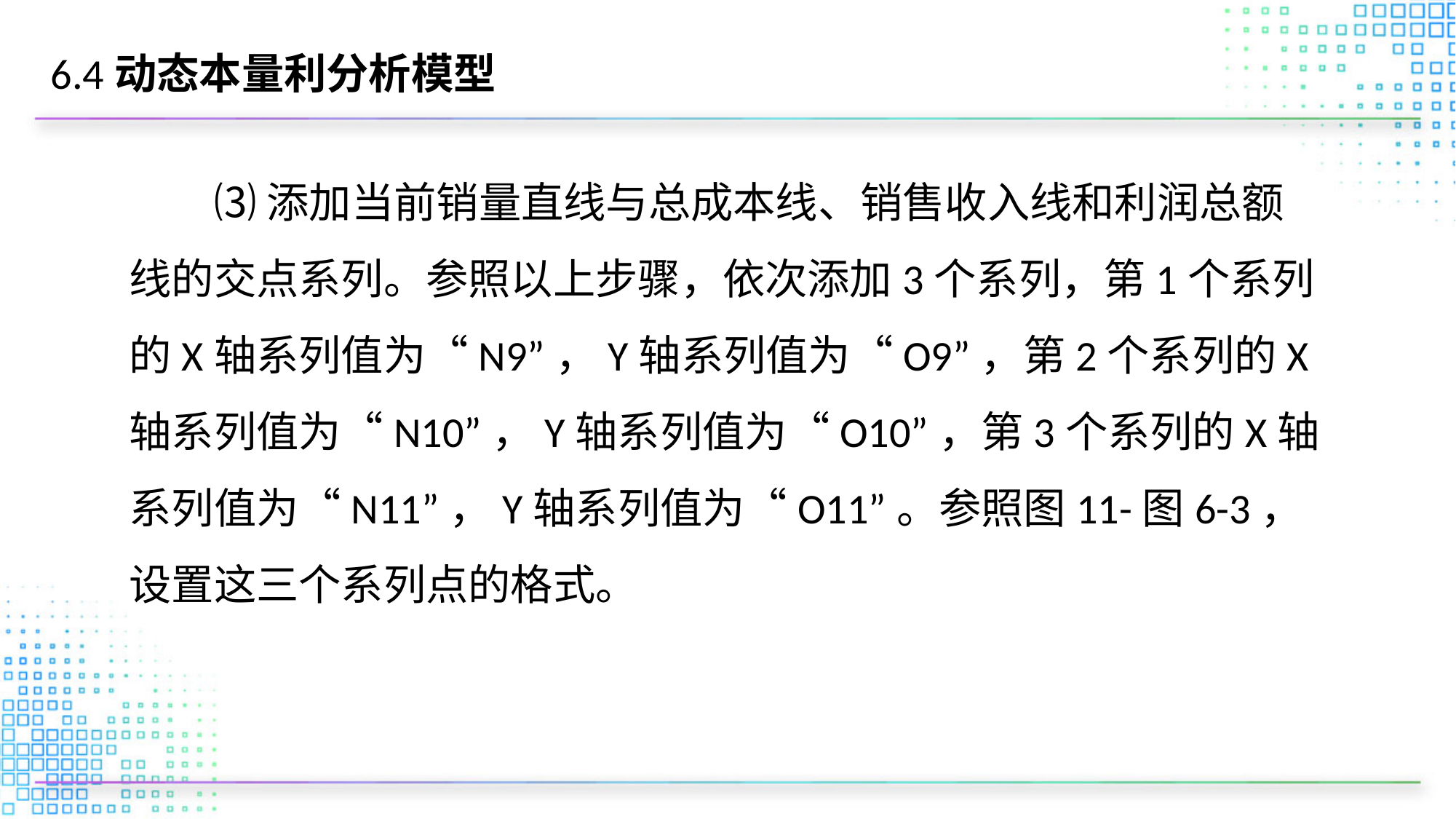

# 6.4动态本量利分析模型
         ⑶添加当前销量直线与总成本线、销售收入线和利润总额线的交点系列。参照以上步骤，依次添加3个系列，第1个系列的X轴系列值为“N9”，Y轴系列值为“O9”，第2个系列的X轴系列值为“N10”，Y轴系列值为“O10”，第3个系列的X轴系列值为“N11”，Y轴系列值为“O11”。参照图11-图6-3，设置这三个系列点的格式。